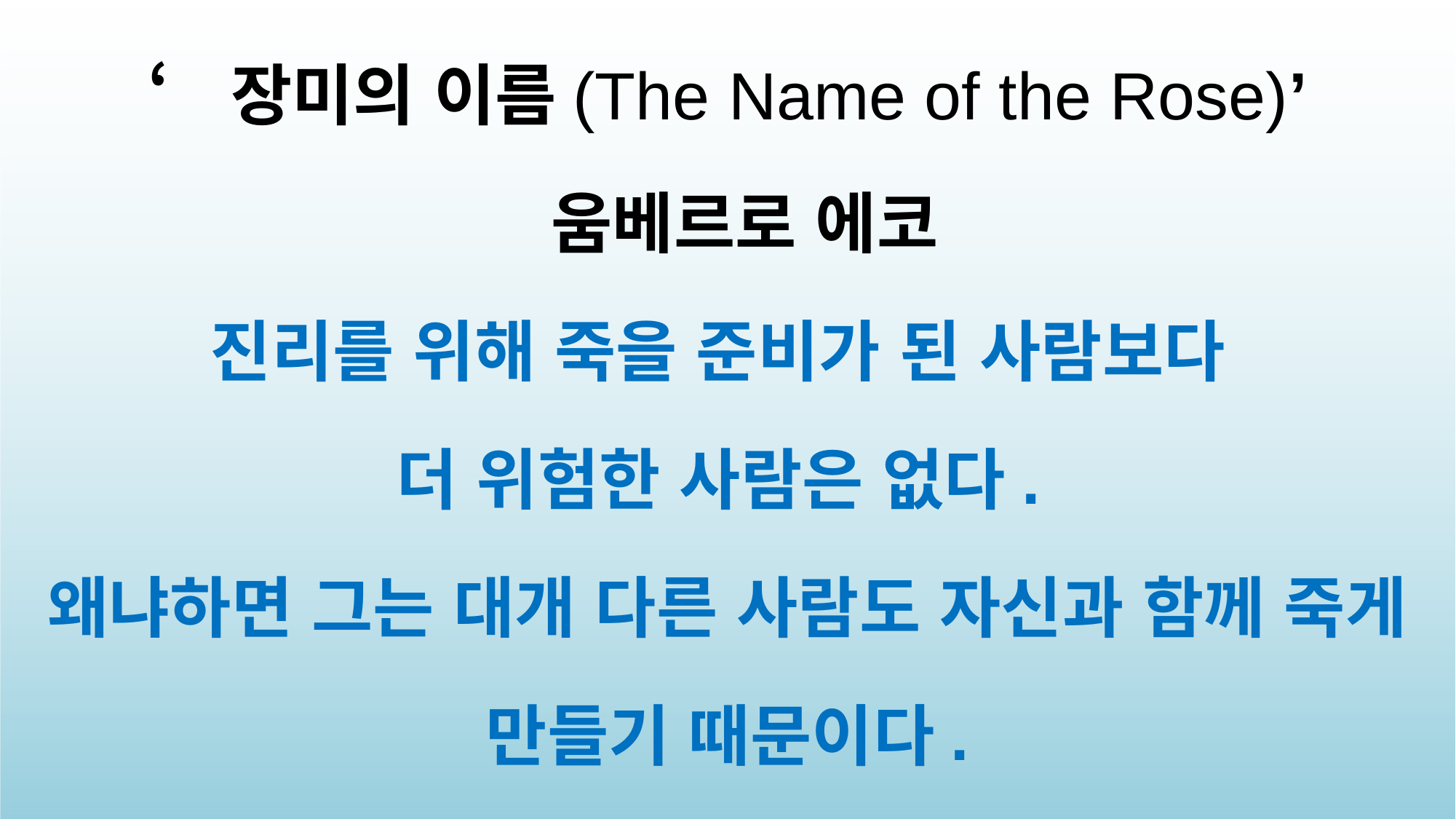

‘장미의 이름(The Name of the Rose)’
 움베르로 에코
진리를 위해 죽을 준비가 된 사람보다
더 위험한 사람은 없다.
왜냐하면 그는 대개 다른 사람도 자신과 함께 죽게 만들기 때문이다.